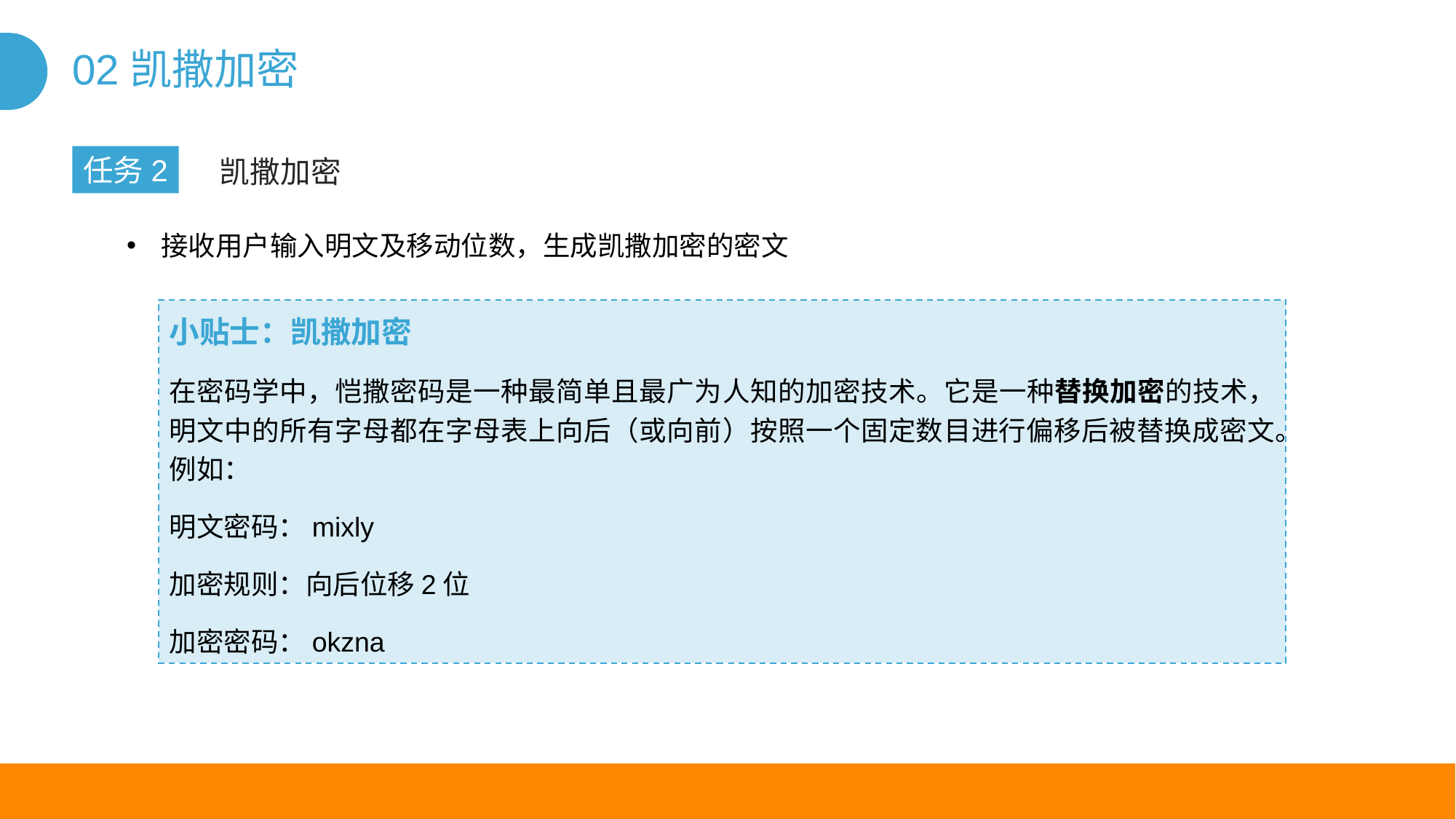

# 02凯撒加密
任务2
凯撒加密
接收用户输入明文及移动位数，生成凯撒加密的密文
小贴士：凯撒加密
在密码学中，恺撒密码是一种最简单且最广为人知的加密技术。它是一种替换加密的技术，明文中的所有字母都在字母表上向后（或向前）按照一个固定数目进行偏移后被替换成密文。例如：
明文密码：mixly
加密规则：向后位移2位
加密密码：okzna